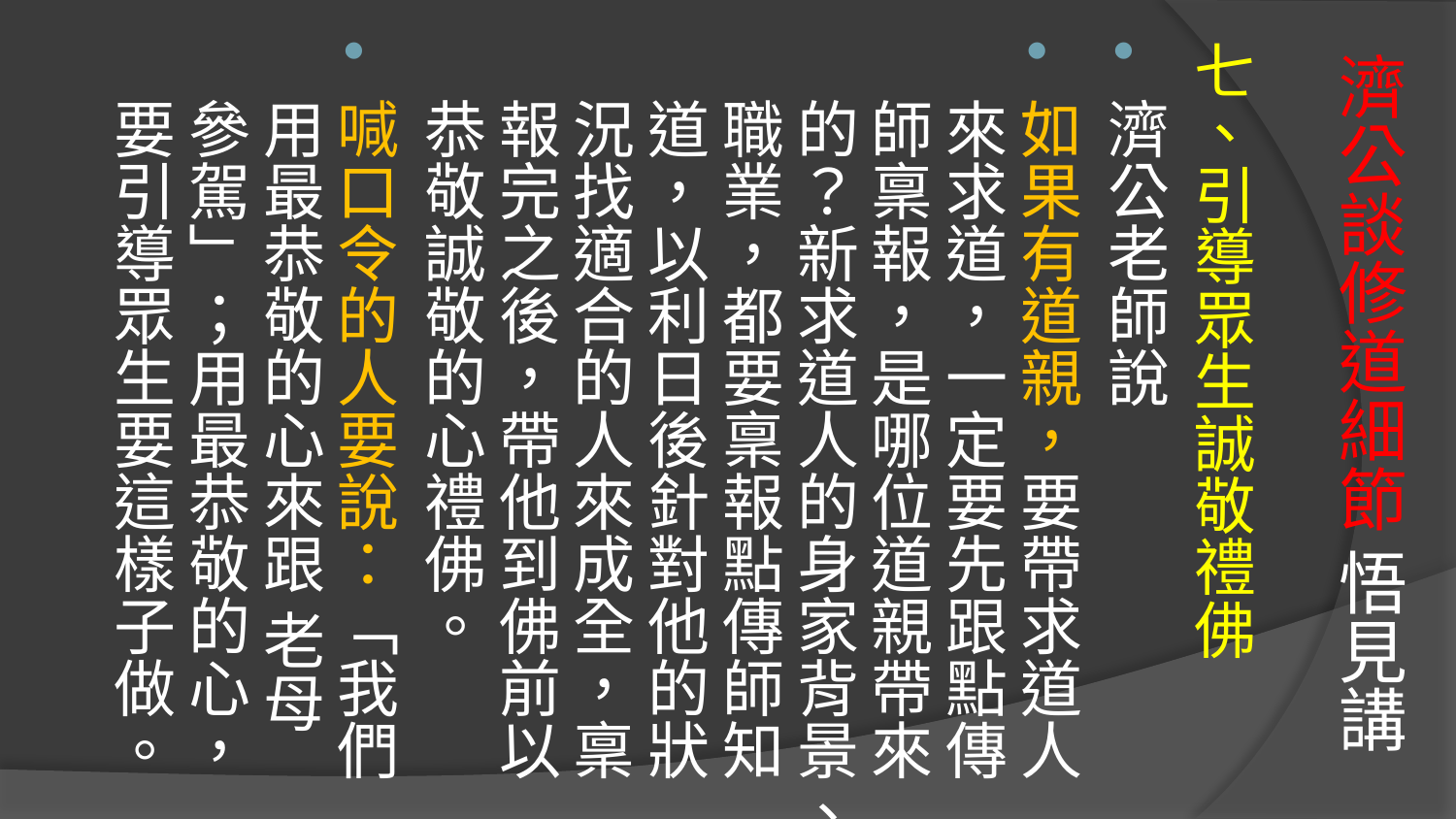

七、引導眾生誠敬禮佛
濟公老師說
如果有道親，要帶求道人來求道，一定要先跟點傳師稟報，是哪位道親帶來的？新求道人的身家背景、職業，都要稟報點傳師知道，以利日後針對他的狀況找適合的人來成全，稟報完之後，帶他到佛前以恭敬誠敬的心禮佛。
喊口令的人要說：「我們用最恭敬的心來跟 老母參駕」；用最恭敬的心，要引導眾生要這樣子做。

# 濟公談修道細節 悟見講